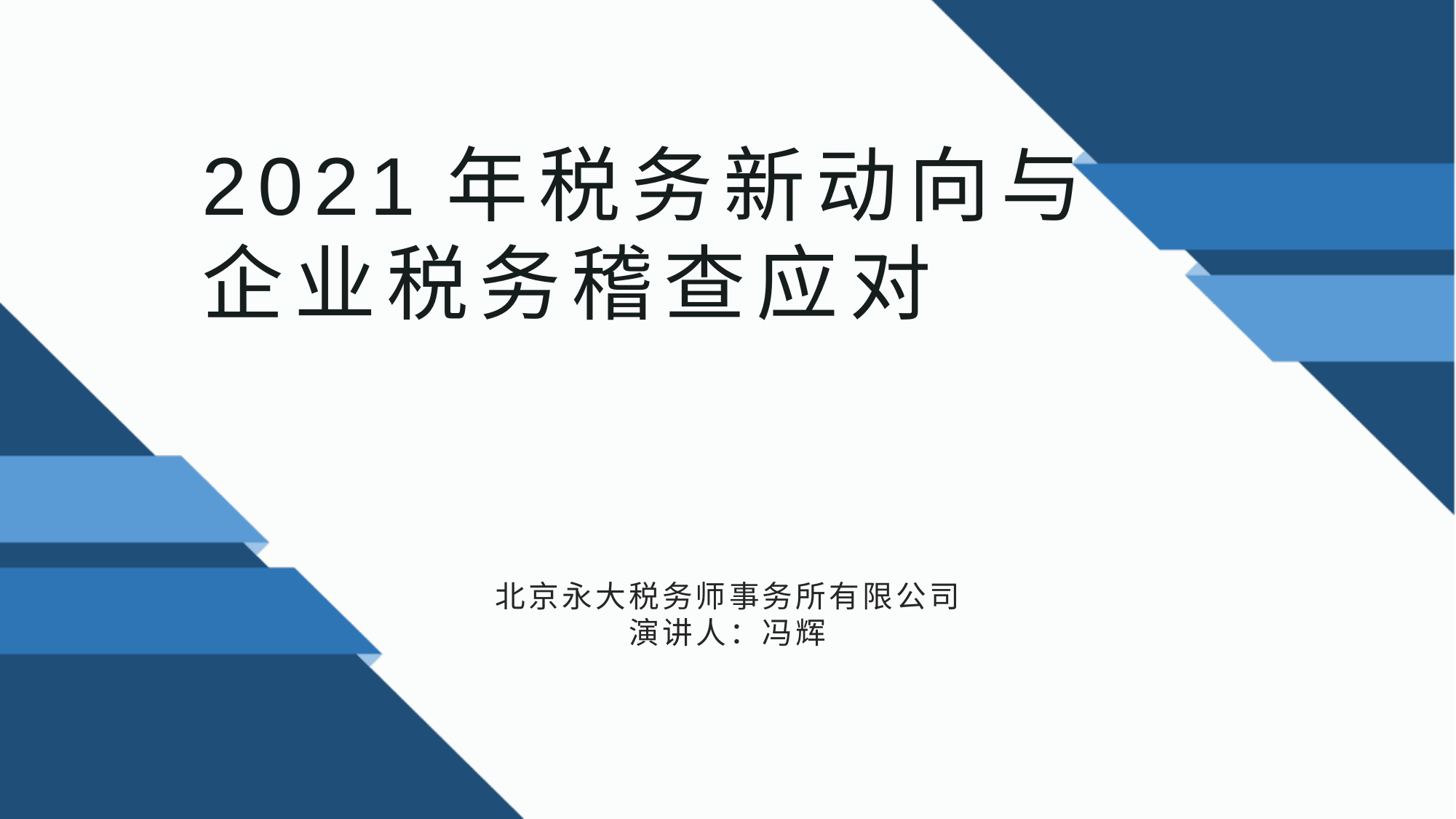

# 2021年税务新动向与 企业税务稽查应对
北京永大税务师事务所有限公司
演讲人：冯辉